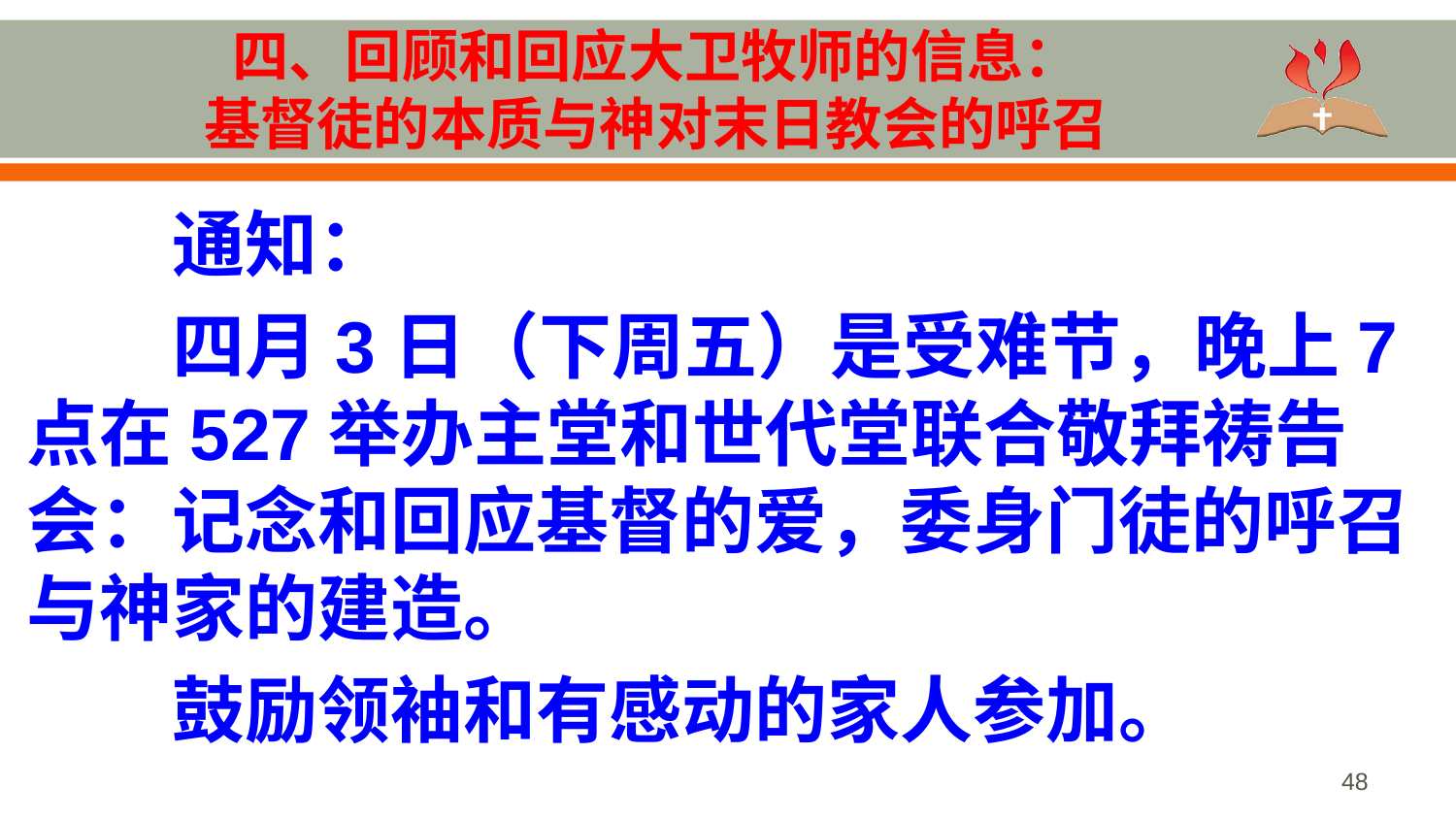

# 四、回顾和回应大卫牧师的信息： 基督徒的本质与神对末日教会的呼召
	通知：
	四月3日（下周五）是受难节，晚上7点在527举办主堂和世代堂联合敬拜祷告会：记念和回应基督的爱，委身门徒的呼召与神家的建造。
	鼓励领袖和有感动的家人参加。

48